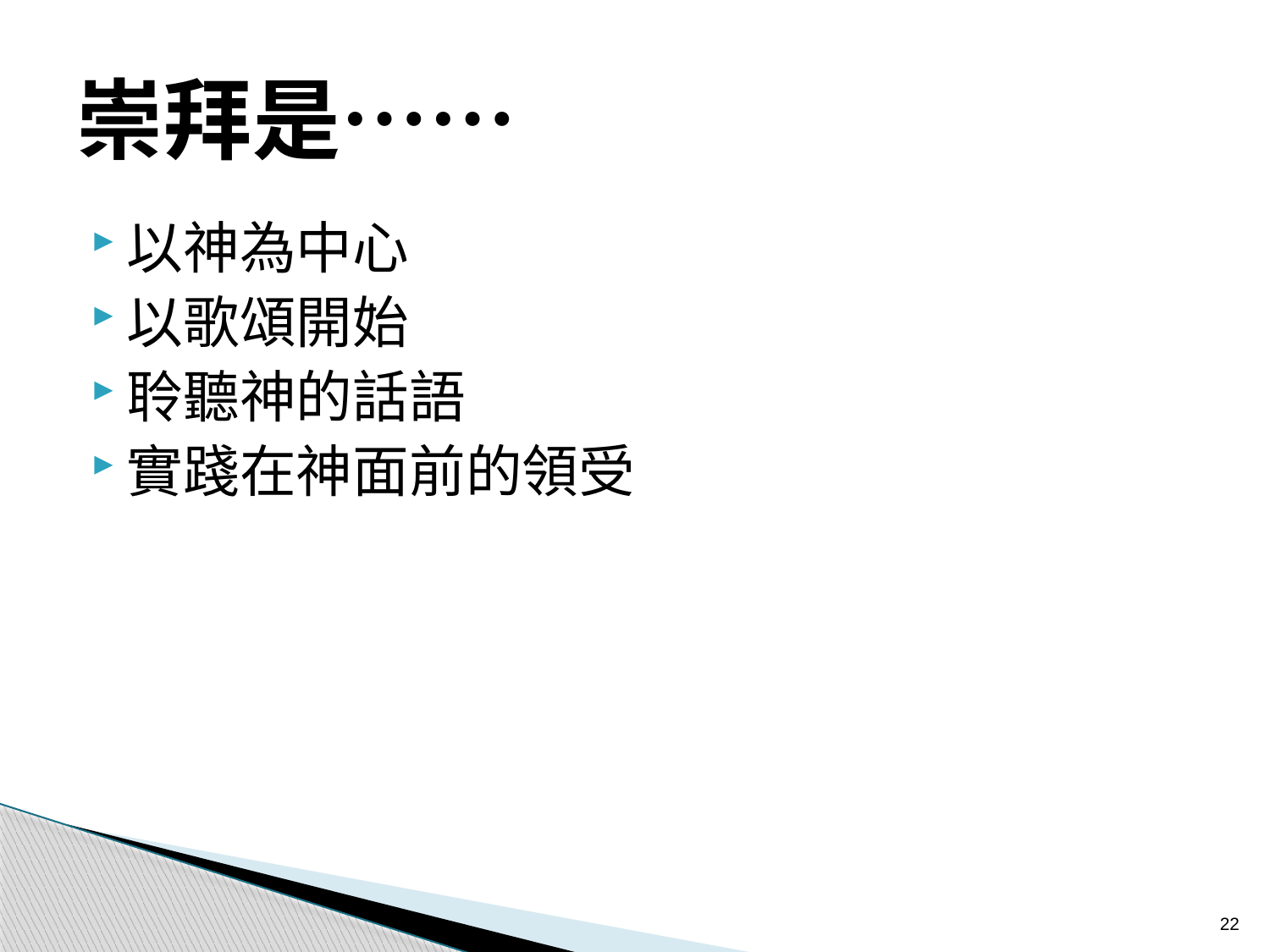

# 崇拜是……
以神為中心
以歌頌開始
聆聽神的話語
實踐在神面前的領受

22